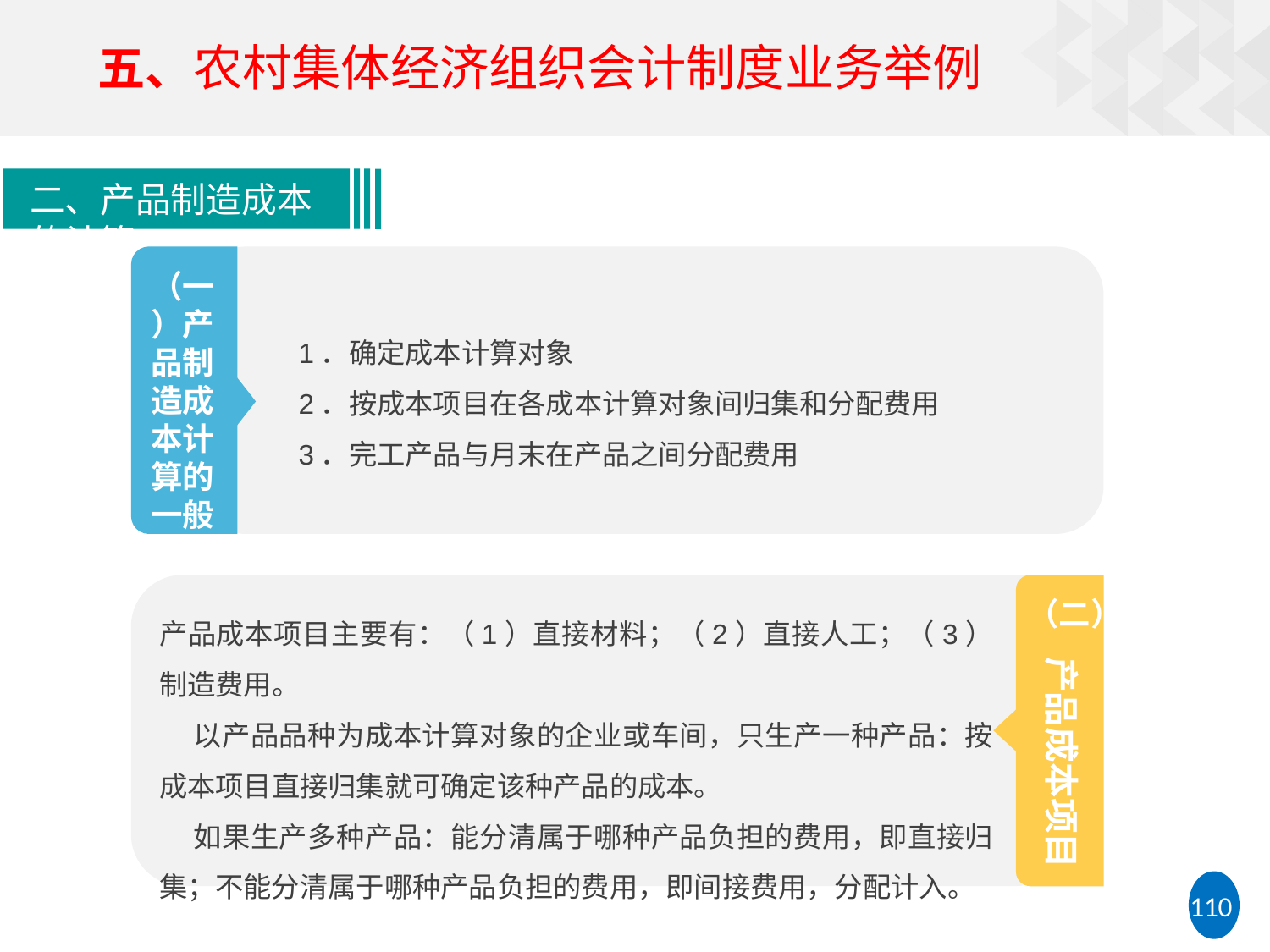

五、农村集体经济组织会计制度业务举例

二、产品制造成本的计算

（一）产品制造成本计算的一般程序
1．确定成本计算对象
2．按成本项目在各成本计算对象间归集和分配费用
3．完工产品与月末在产品之间分配费用

（二）
产品成本项目主要有：（1）直接材料；（2）直接人工；（3）制造费用。
    以产品品种为成本计算对象的企业或车间，只生产一种产品：按成本项目直接归集就可确定该种产品的成本。
    如果生产多种产品：能分清属于哪种产品负担的费用，即直接归集；不能分清属于哪种产品负担的费用，即间接费用，分配计入。
产品成本项目